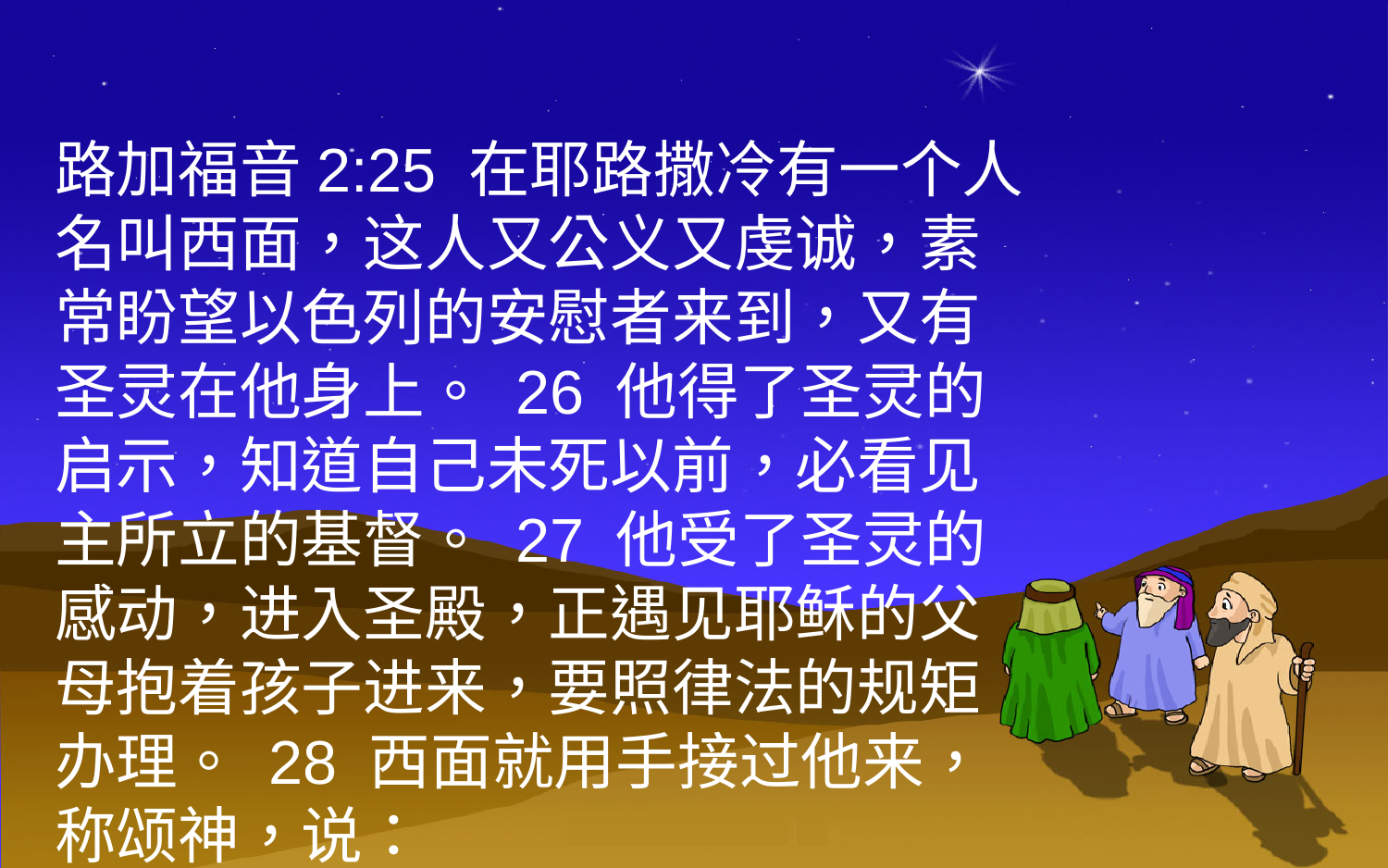

路加福音2:25 在耶路撒冷有一个人名叫西面，这人又公义又虔诚，素常盼望以色列的安慰者来到，又有圣灵在他身上。 26 他得了圣灵的启示，知道自己未死以前，必看见主所立的基督。 27 他受了圣灵的感动，进入圣殿，正遇见耶稣的父母抱着孩子进来，要照律法的规矩办理。 28 西面就用手接过他来，称颂神，说：